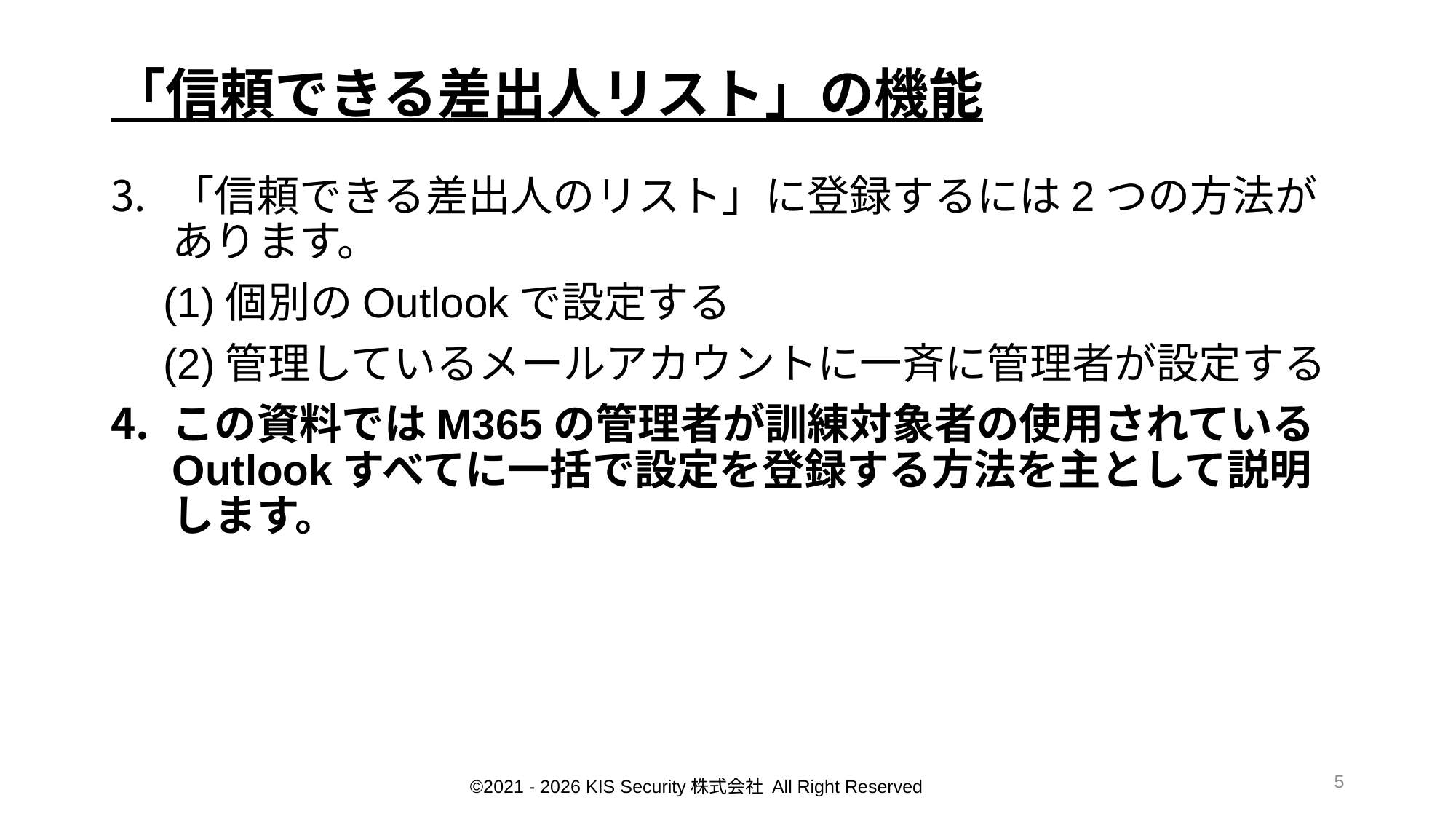

# 「信頼できる差出人リスト」の機能
「信頼できる差出人のリスト」に登録するには2つの方法があります。
　(1)個別のOutlookで設定する
　(2)管理しているメールアカウントに一斉に管理者が設定する
この資料ではM365の管理者が訓練対象者の使用されているOutlookすべてに一括で設定を登録する方法を主として説明
します。
5